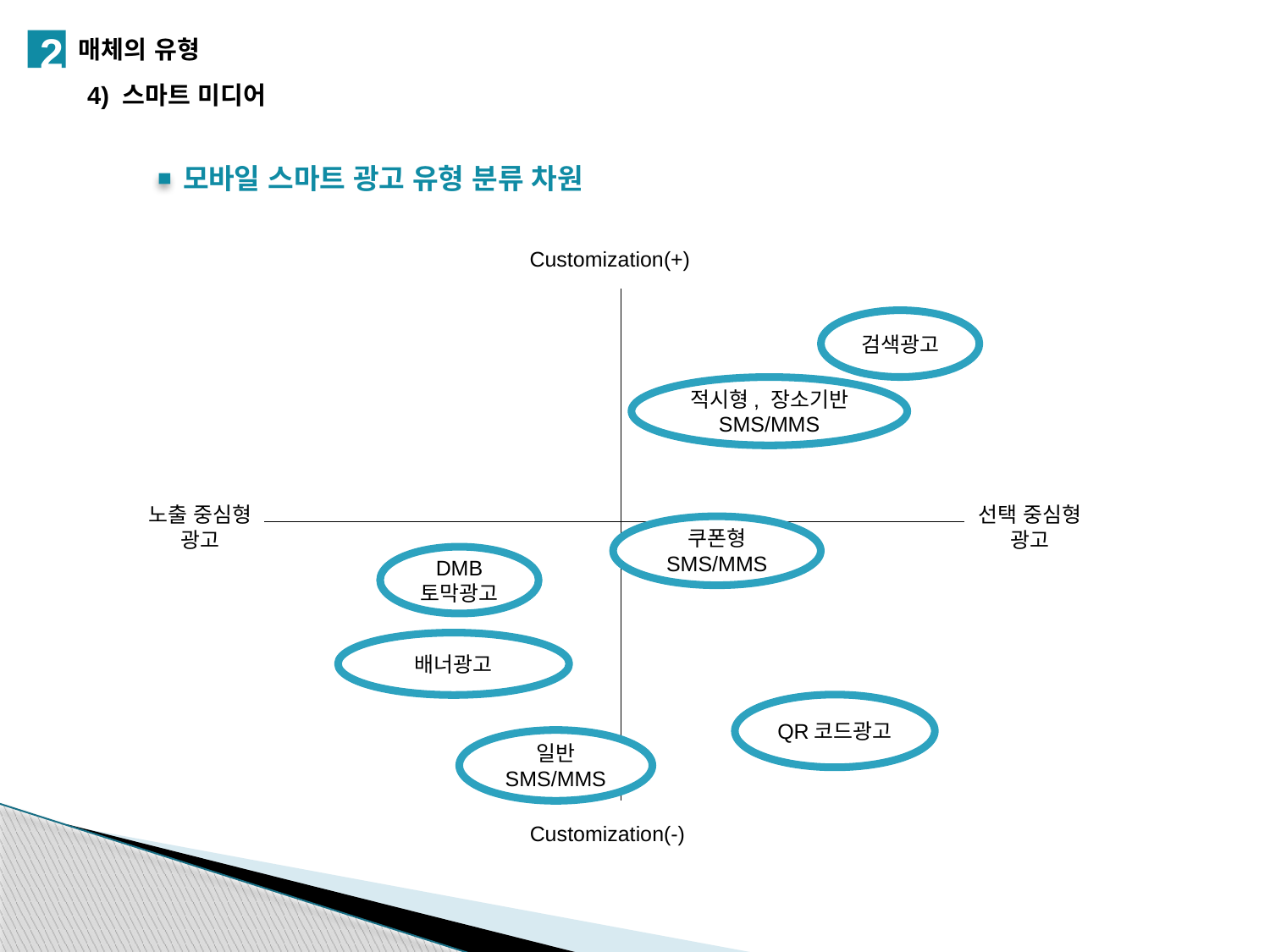

2
매체의 유형

4) 스마트 미디어
모바일 스마트 광고 유형 분류 차원

Customization(+)
검색광고
적시형, 장소기반 SMS/MMS
노출 중심형
광고
선택 중심형
광고
쿠폰형
SMS/MMS
DMB
토막광고
배너광고
QR코드광고
일반
SMS/MMS
Customization(-)